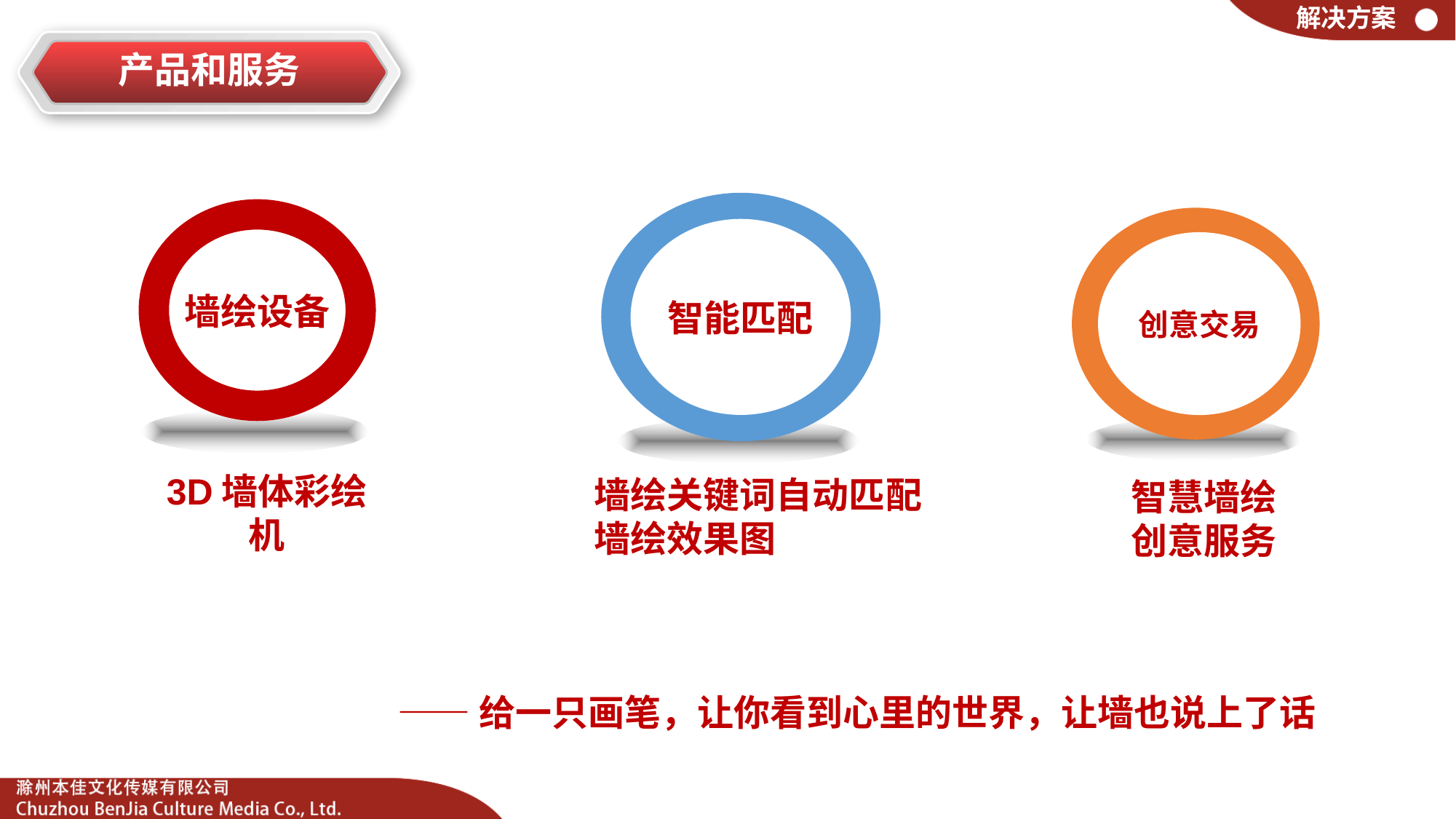

解决方案
# 产品和服务

智能匹配

创意交易

墙绘设备

3D墙体彩绘机
墙绘关键词自动匹配墙绘效果图
智慧墙绘
创意服务
——给一只画笔，让你看到心里的世界，让墙也说上了话